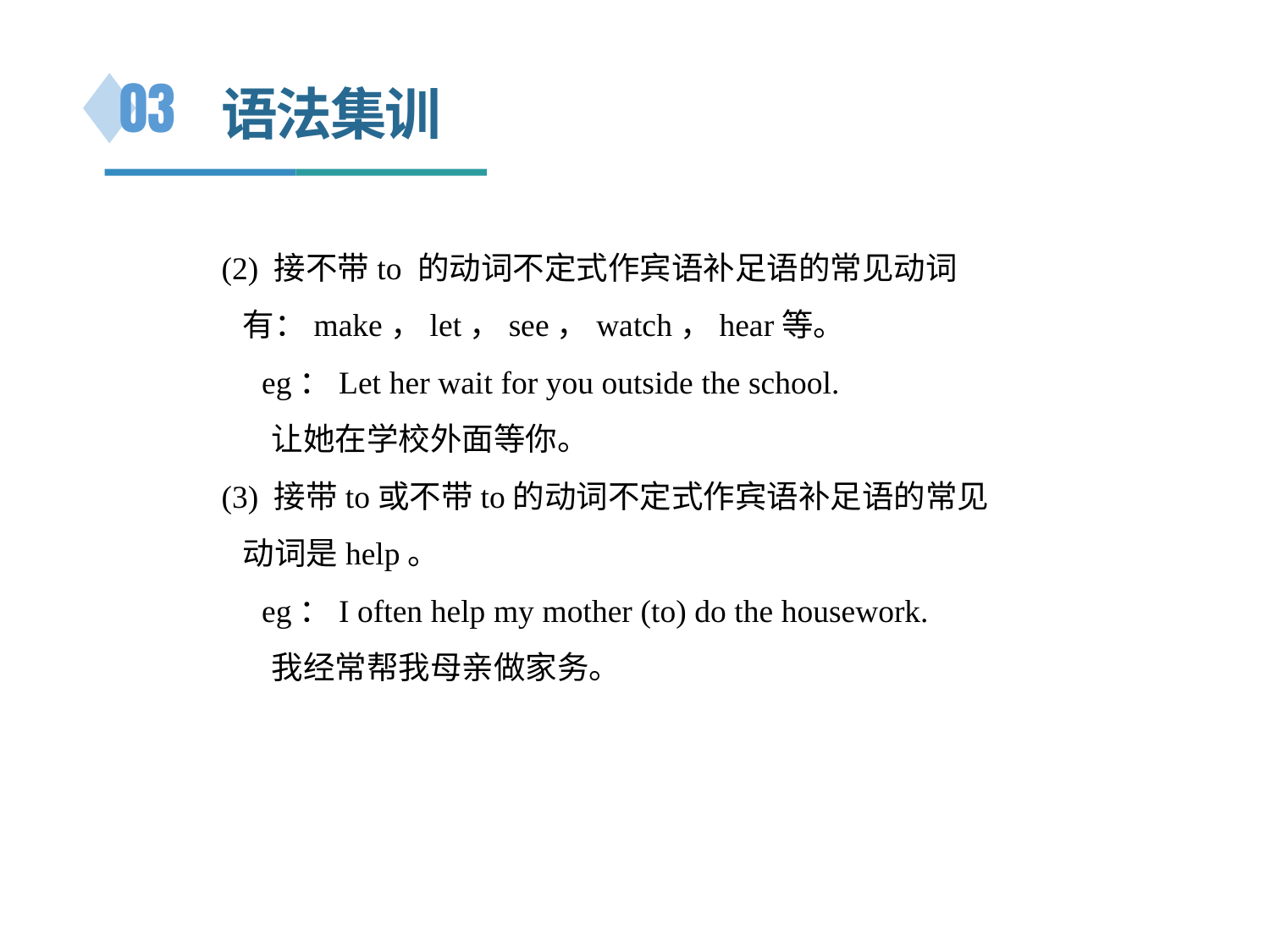

语法集训
03

 (2) 接不带to 的动词不定式作宾语补足语的常见动词
   有：make，let，see，watch，hear等。
      eg：Let her wait for you outside the school.
       让她在学校外面等你。
 (3) 接带to或不带to的动词不定式作宾语补足语的常见
   动词是help。
      eg：I often help my mother (to) do the housework.
       我经常帮我母亲做家务。